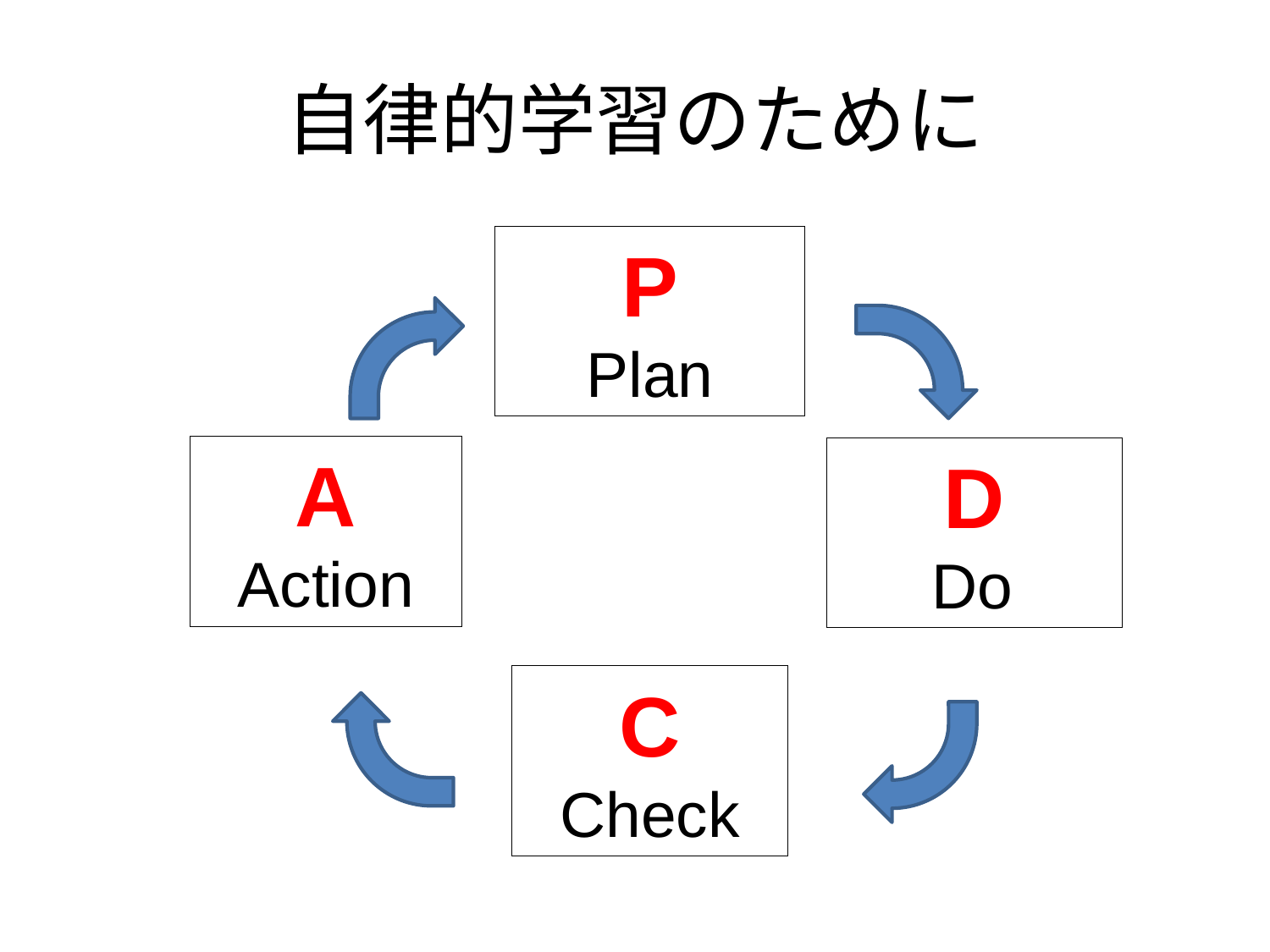

# 自律的学習のために
P
　Plan

A
  Action
D
　 Do
C
  Check